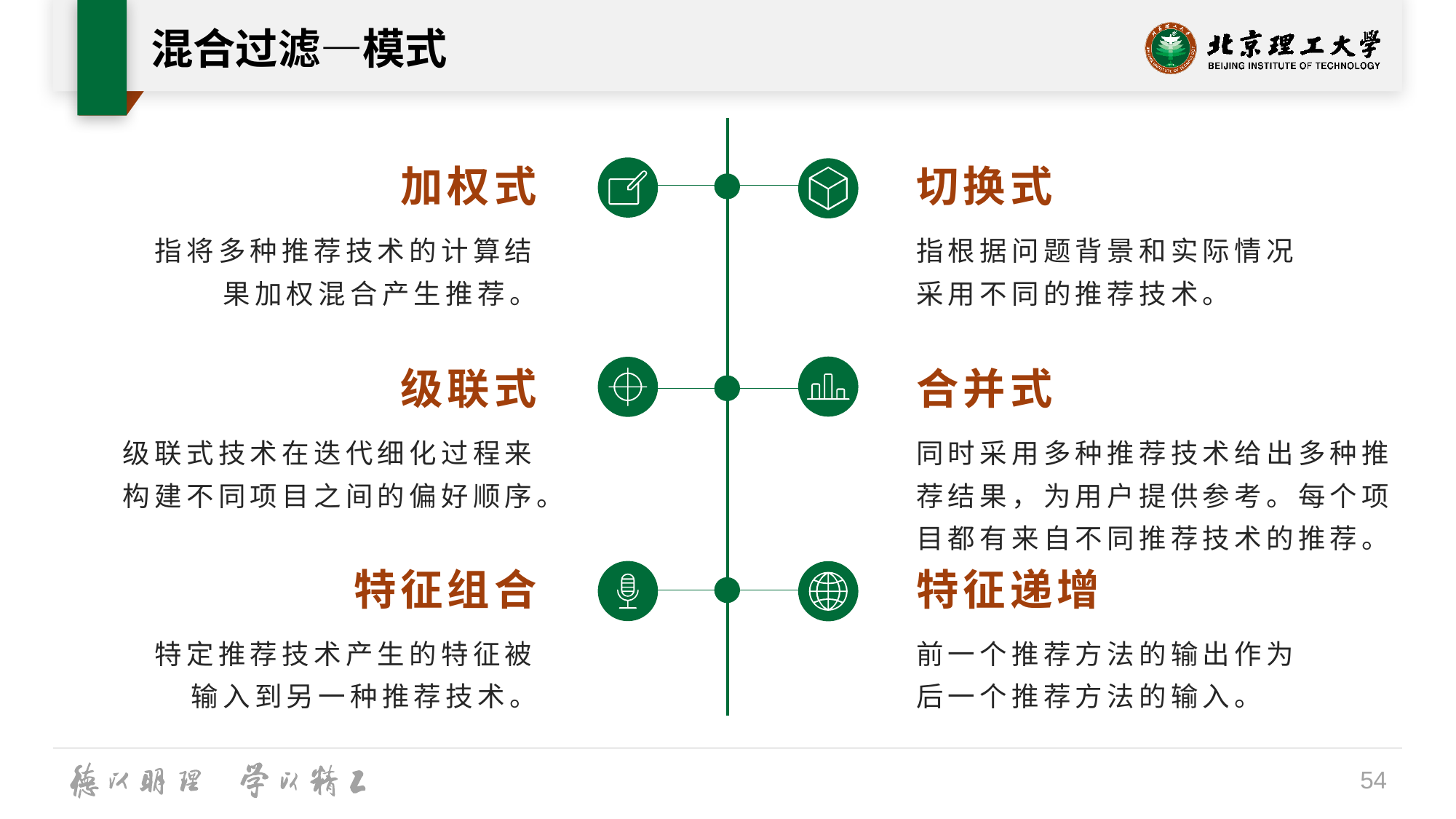

# 混合过滤—模式

加权式
切换式
指将多种推荐技术的计算结果加权混合产生推荐。
指根据问题背景和实际情况采用不同的推荐技术。

级联式
合并式
级联式技术在迭代细化过程来构建不同项目之间的偏好顺序。
同时采用多种推荐技术给出多种推荐结果，为用户提供参考。每个项目都有来自不同推荐技术的推荐。

特征组合
特征递增
特定推荐技术产生的特征被输入到另一种推荐技术。
前一个推荐方法的输出作为后一个推荐方法的输入。